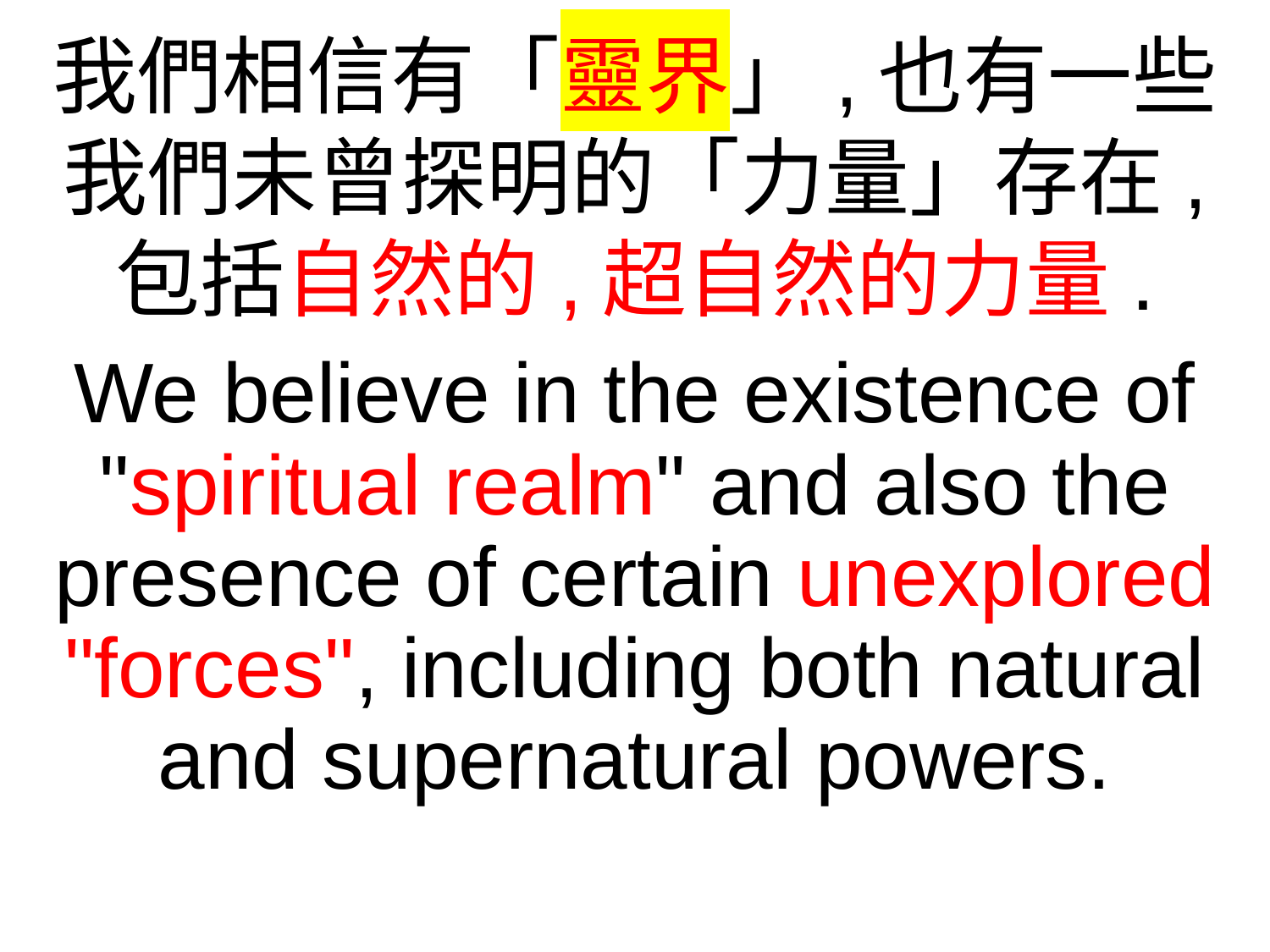

我們相信有「靈界」,也有一些我們未曾探明的「力量」存在,
包括自然的,超自然的力量.
We believe in the existence of "spiritual realm" and also the presence of certain unexplored "forces", including both natural and supernatural powers.